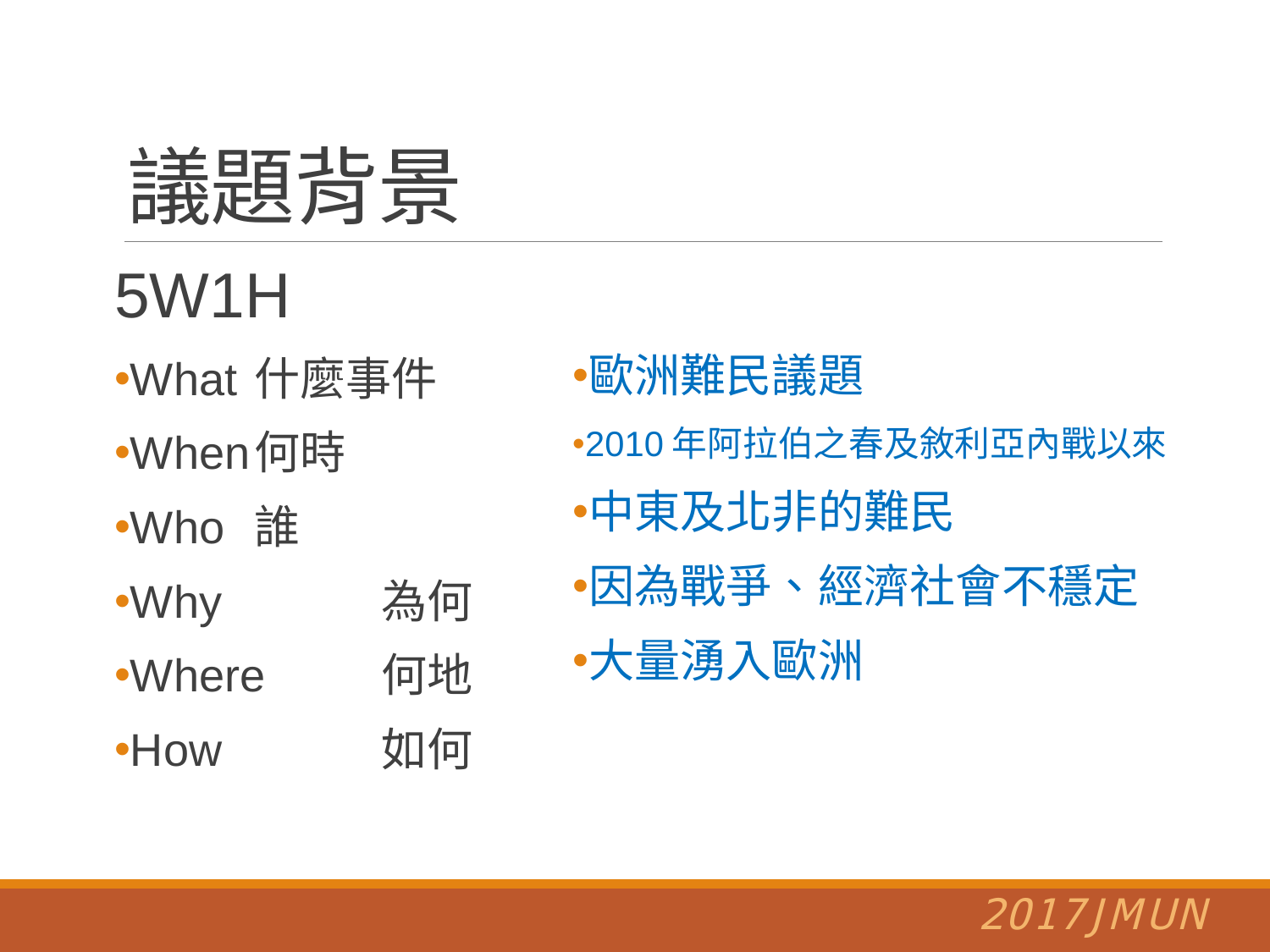

# 議題背景
5W1H
What 	什麼事件
When	何時
Who 	誰
Why 		為何
Where	何地
How		如何

歐洲難民議題
2010年阿拉伯之春及敘利亞內戰以來
中東及北非的難民
因為戰爭、經濟社會不穩定
大量湧入歐洲

2017JMUN